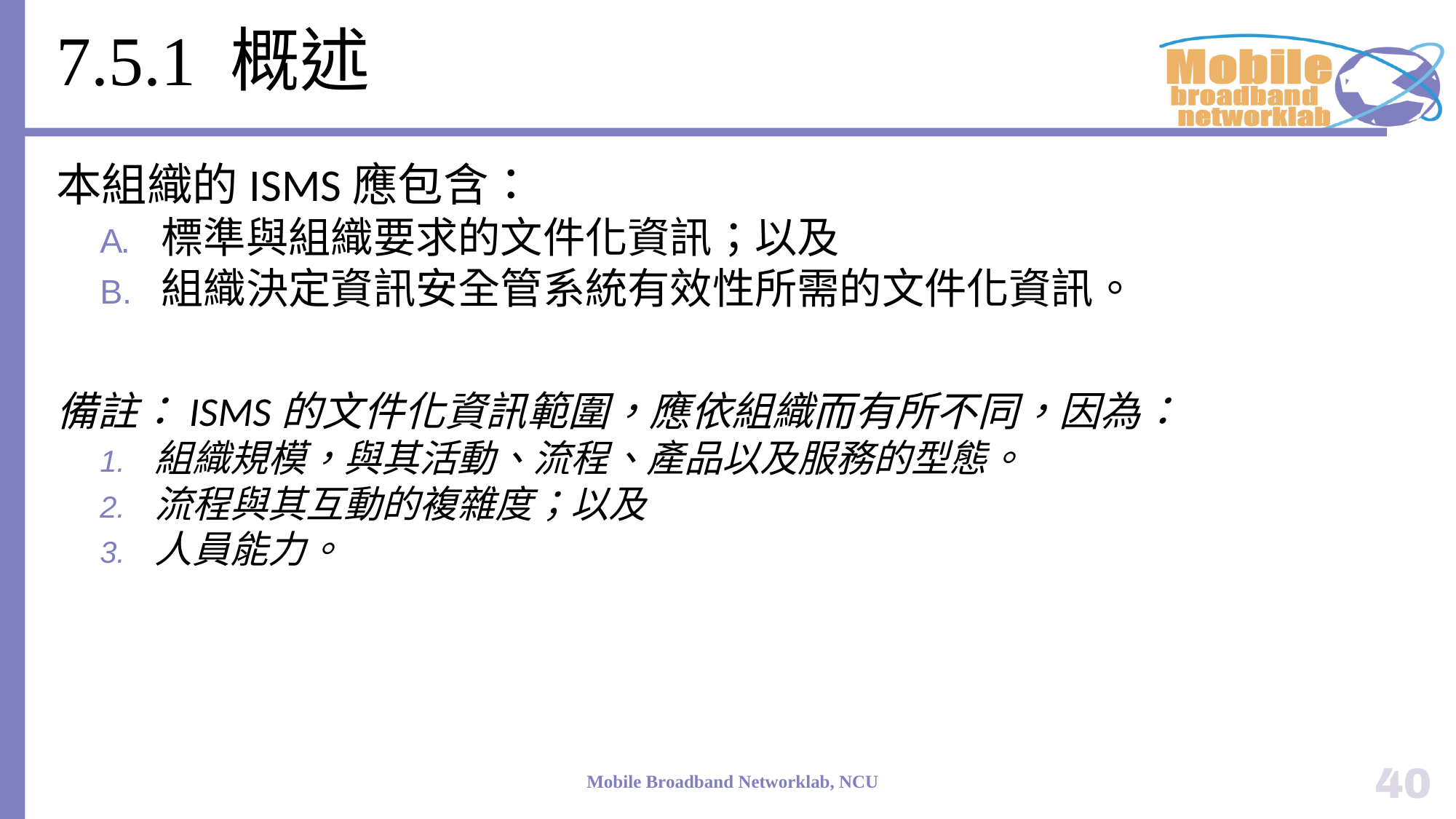

# 7.5.1 概述
本組織的ISMS應包含：
標準與組織要求的文件化資訊；以及
組織決定資訊安全管系統有效性所需的文件化資訊。

備註：ISMS的文件化資訊範圍，應依組織而有所不同，因為：
組織規模，與其活動、流程、產品以及服務的型態。
流程與其互動的複雜度；以及
人員能力。
40